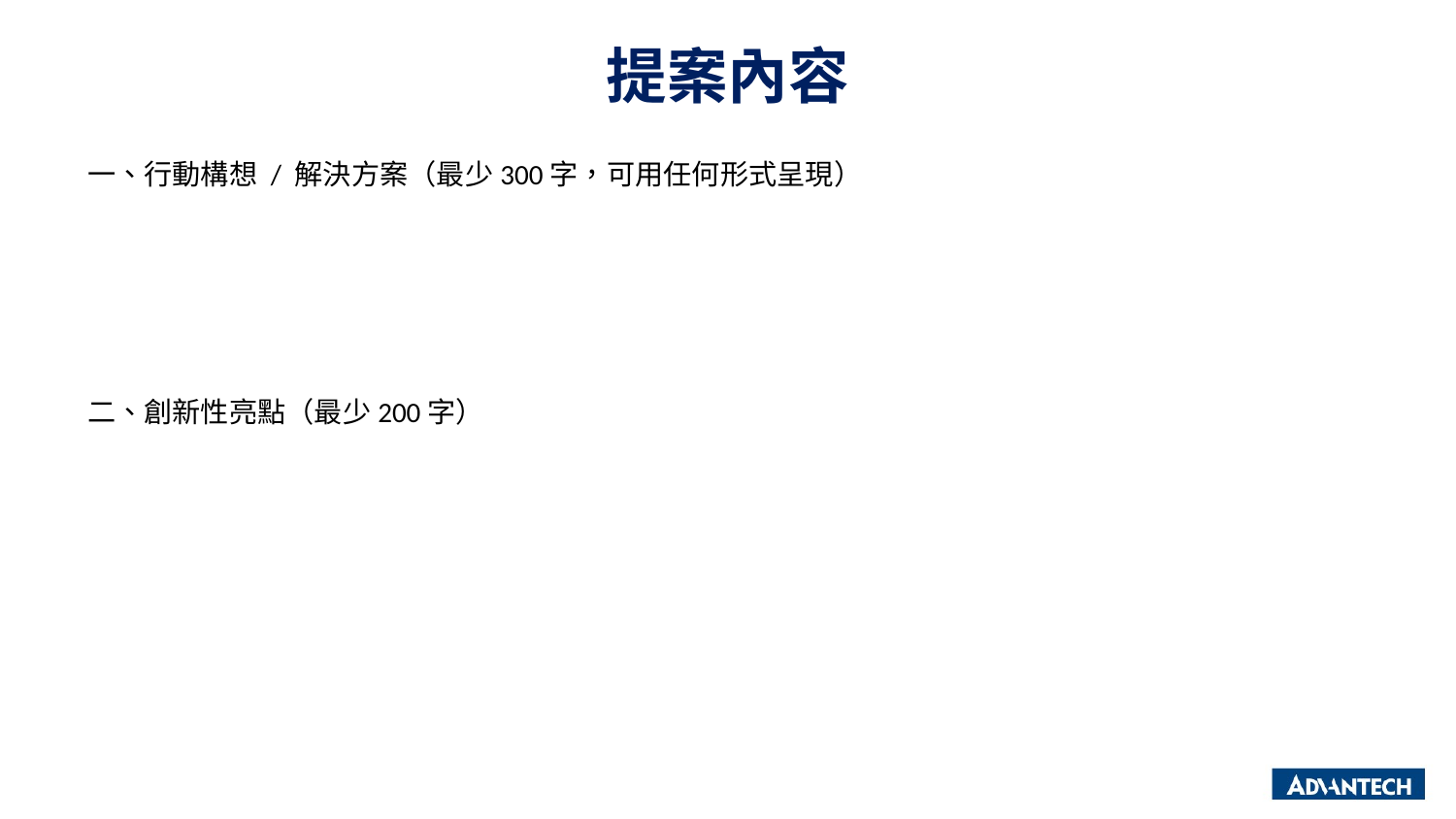

# 提案內容
一、行動構想 / 解決方案（最少300字，可用任何形式呈現）

二、創新性亮點（最少200字）